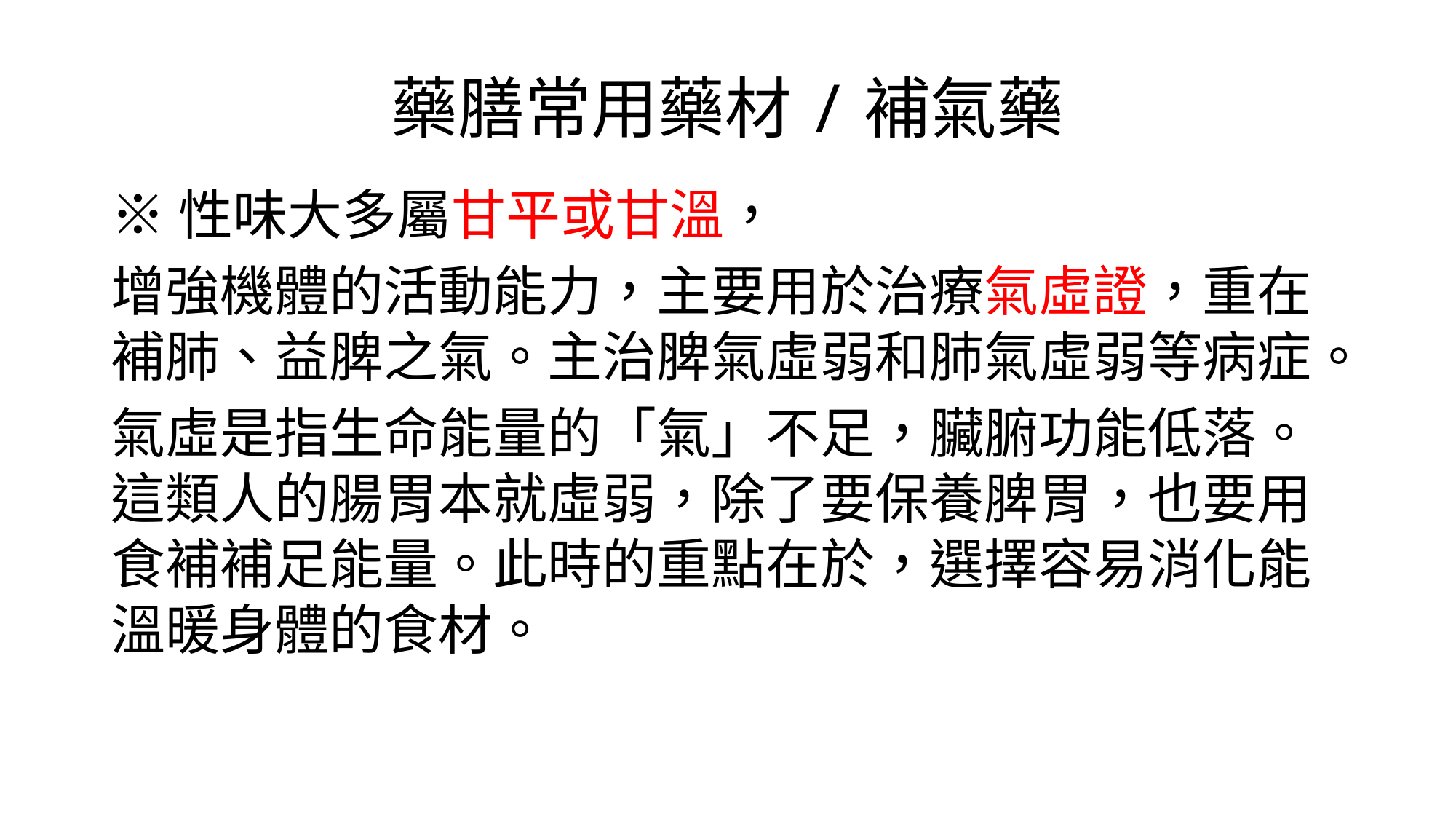

# 藥膳常用藥材/補氣藥
※性味大多屬甘平或甘溫，
增強機體的活動能力，主要用於治療氣虛證，重在補肺、益脾之氣。主治脾氣虛弱和肺氣虛弱等病症。
氣虛是指生命能量的「氣」不足，臟腑功能低落。這類人的腸胃本就虛弱，除了要保養脾胃，也要用食補補足能量。此時的重點在於，選擇容易消化能溫暖身體的食材。